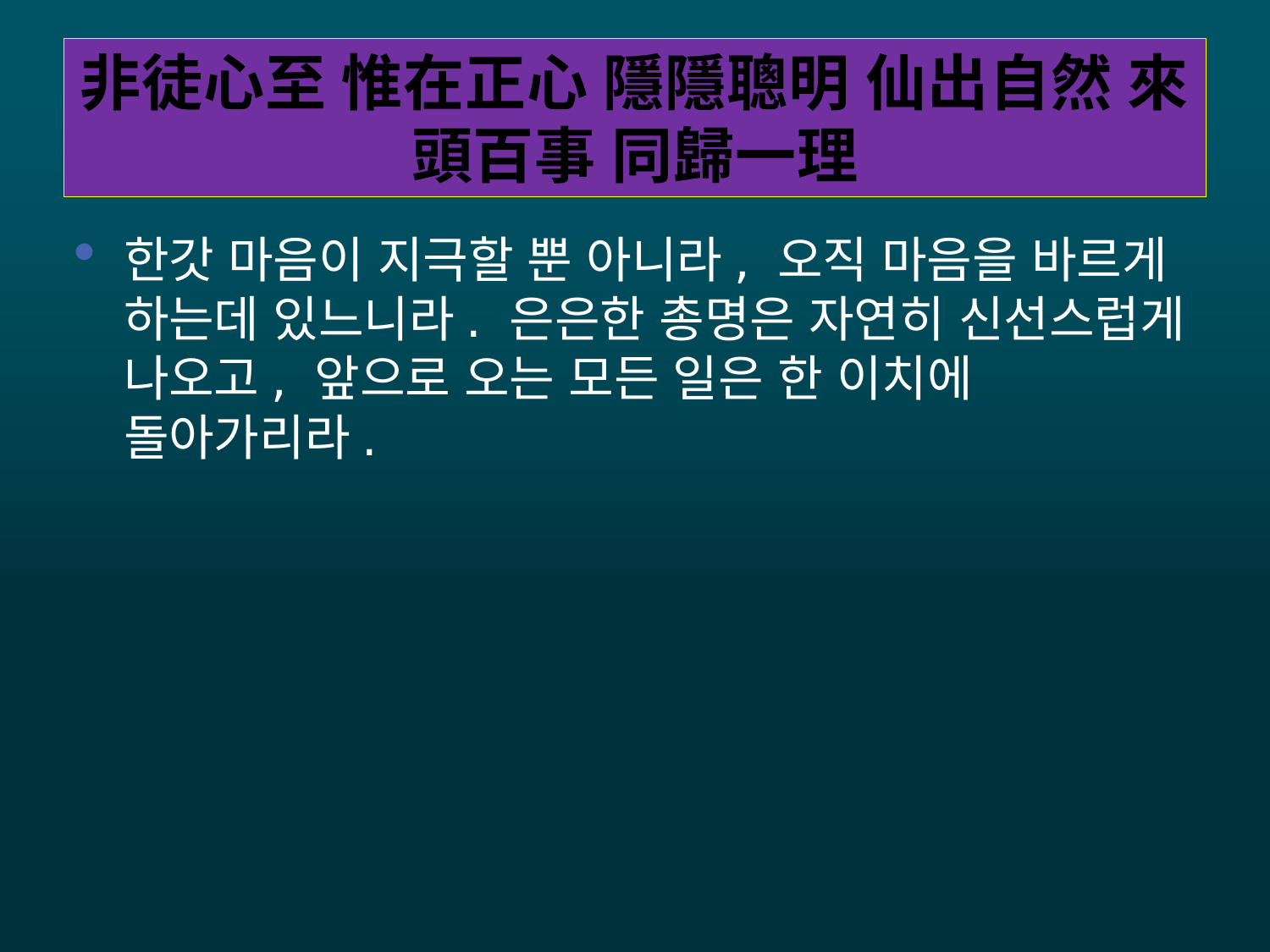

# 非徒心至 惟在正心 隱隱聰明 仙出自然 來頭百事 同歸一理
한갓 마음이 지극할 뿐 아니라, 오직 마음을 바르게 하는데 있느니라. 은은한 총명은 자연히 신선스럽게 나오고, 앞으로 오는 모든 일은 한 이치에 돌아가리라.